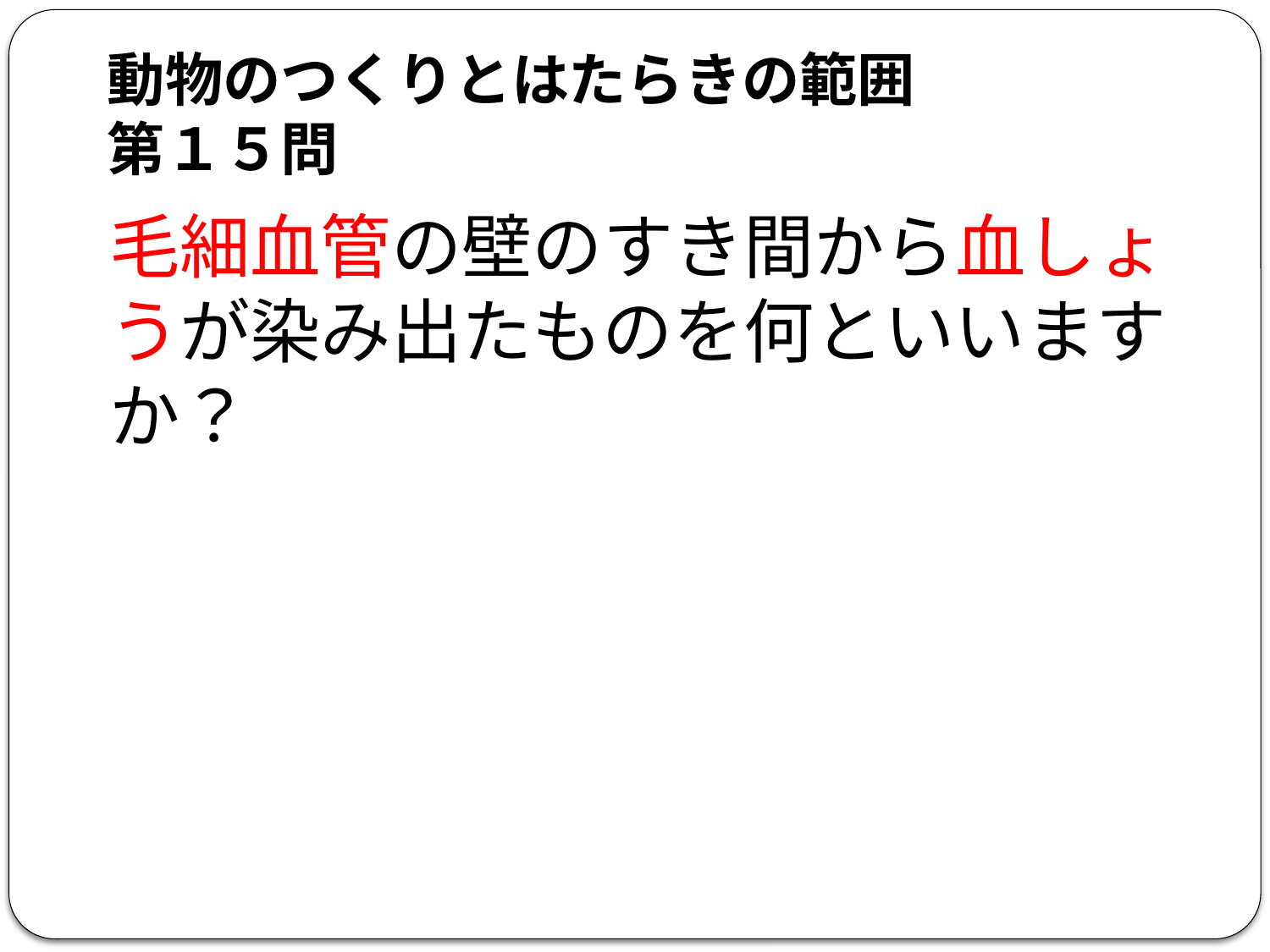

# 動物のつくりとはたらきの範囲 第１５問
毛細血管の壁のすき間から血しょうが染み出たものを何といいますか？